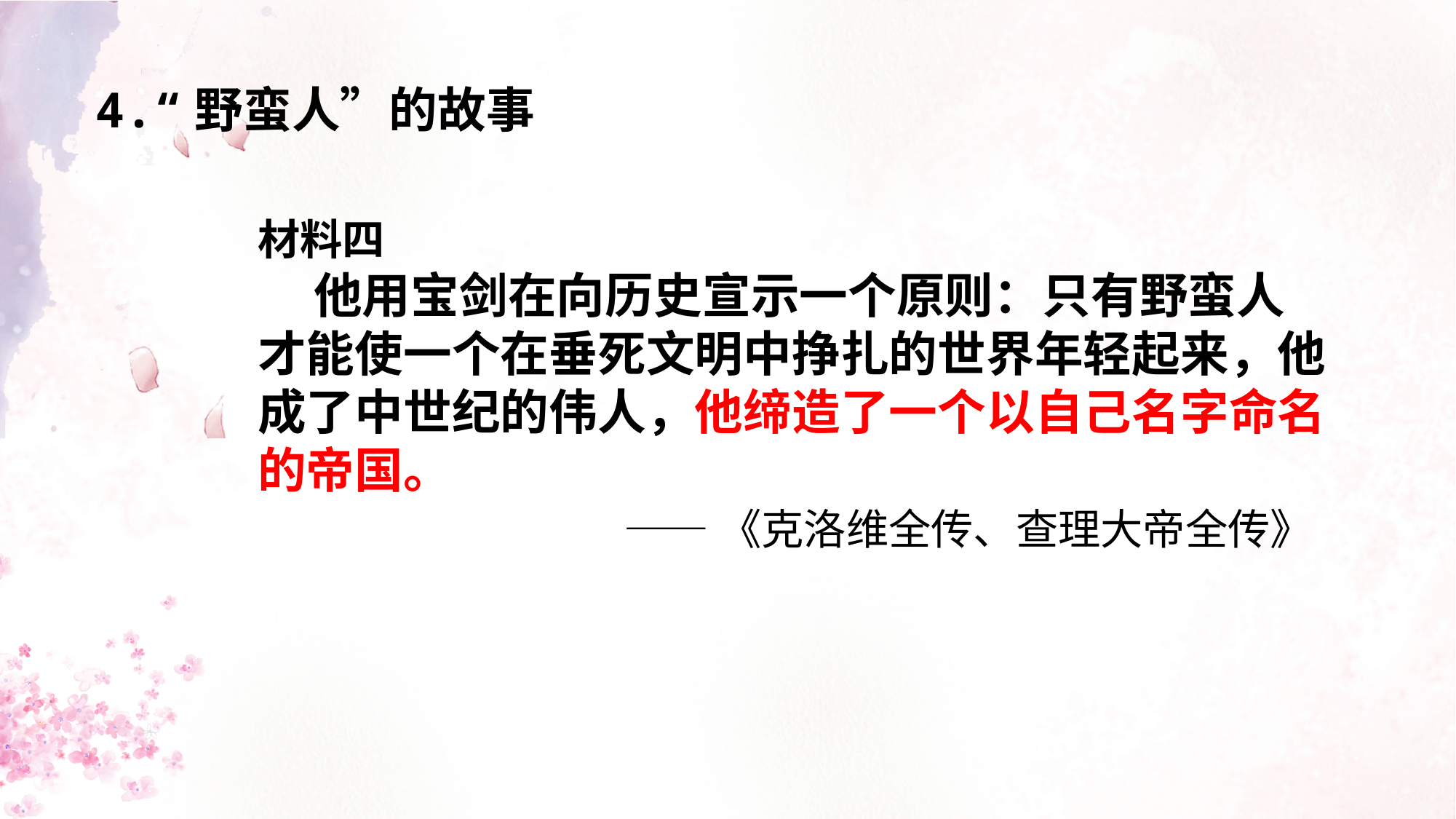

4.“野蛮人”的故事
材料四
    他用宝剑在向历史宣示一个原则：只有野蛮人才能使一个在垂死文明中挣扎的世界年轻起来，他成了中世纪的伟人，他缔造了一个以自己名字命名的帝国。
 ——《克洛维全传、查理大帝全传》